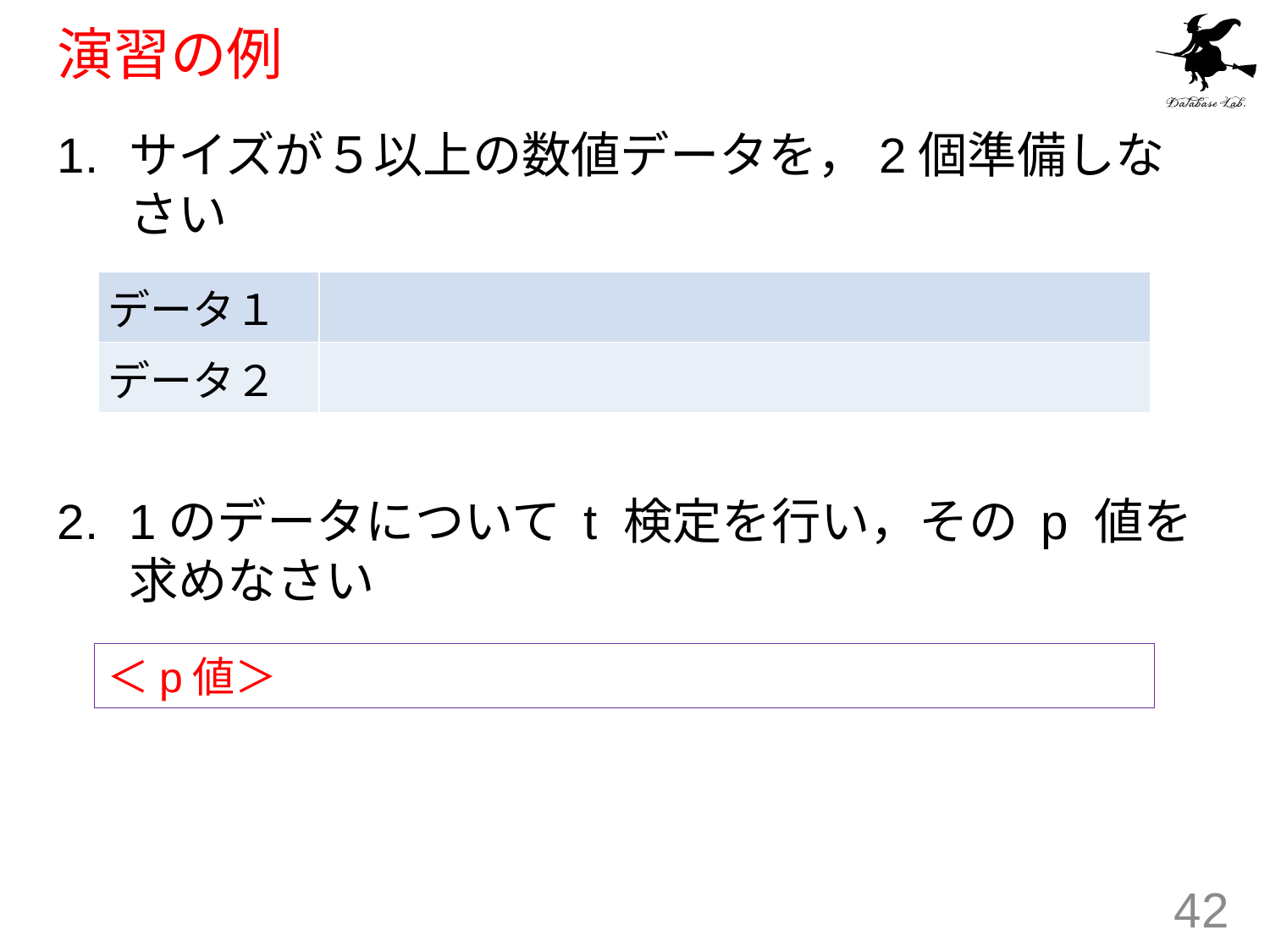

# 演習の例
サイズが５以上の数値データを，2個準備しなさい

1のデータについて t 検定を行い，その p 値を求めなさい

| データ１ |  |
| --- | --- |
| データ２ |  |
＜p値＞
42